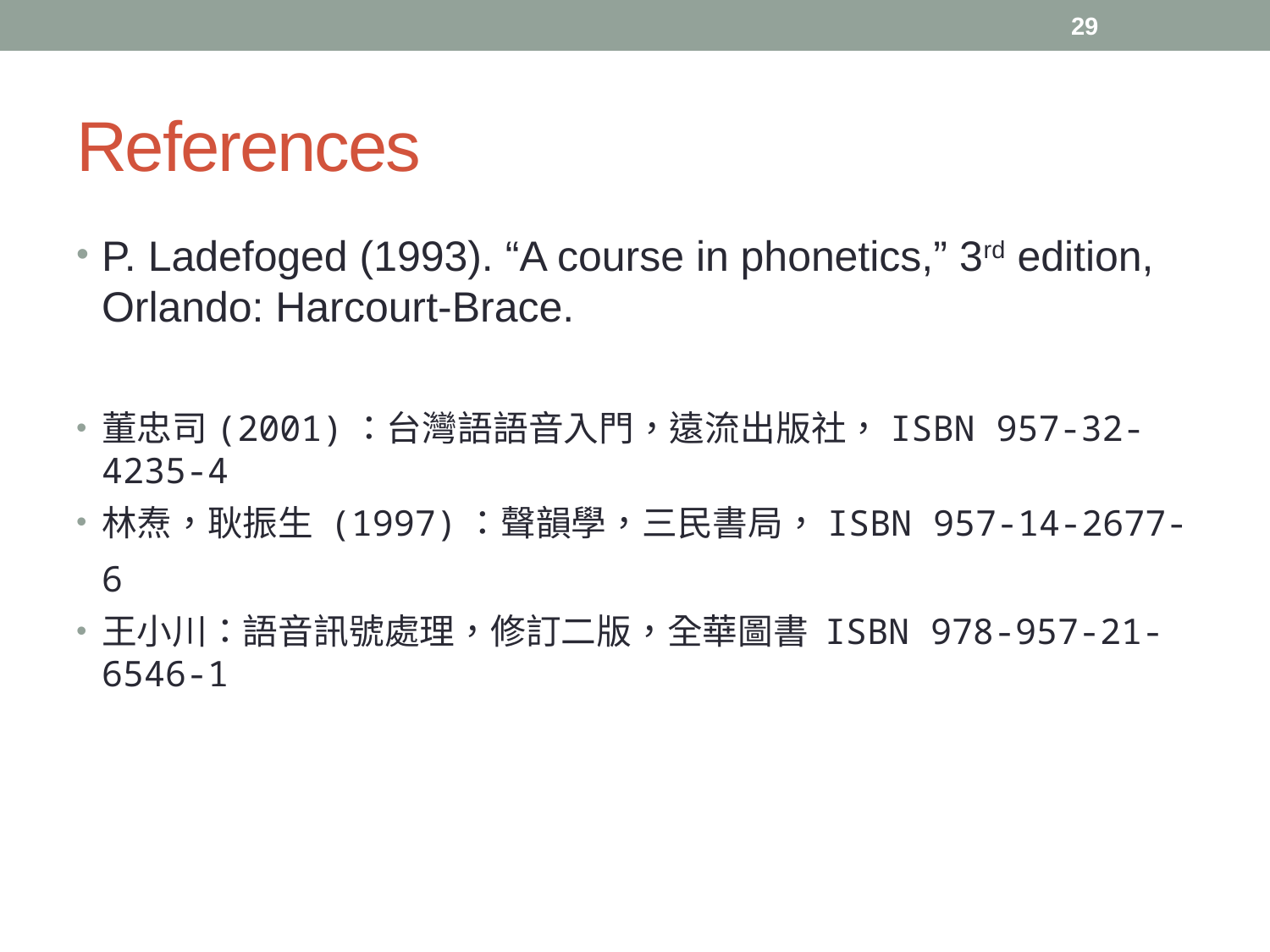

29
# References
P. Ladefoged (1993). “A course in phonetics,” 3rd edition, Orlando: Harcourt-Brace.

董忠司(2001)：台灣語語音入門，遠流出版社，ISBN 957-32-4235-4
林焘，耿振生 (1997)：聲韻學，三民書局，ISBN 957-14-2677-6
王小川：語音訊號處理，修訂二版，全華圖書 ISBN 978-957-21-6546-1